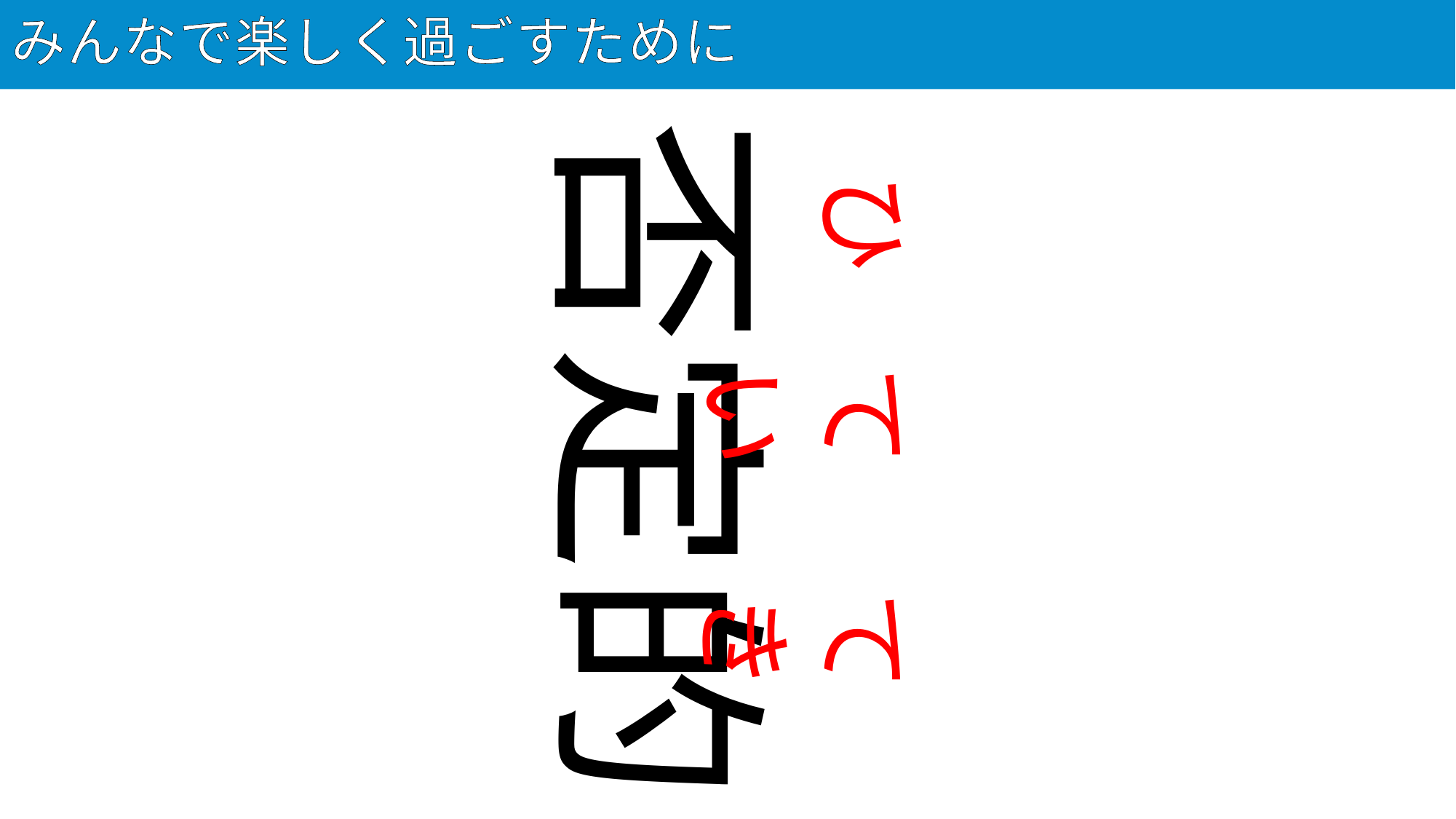

# みんなで楽しく過ごすために
37
否定的
ひ
てい
てき